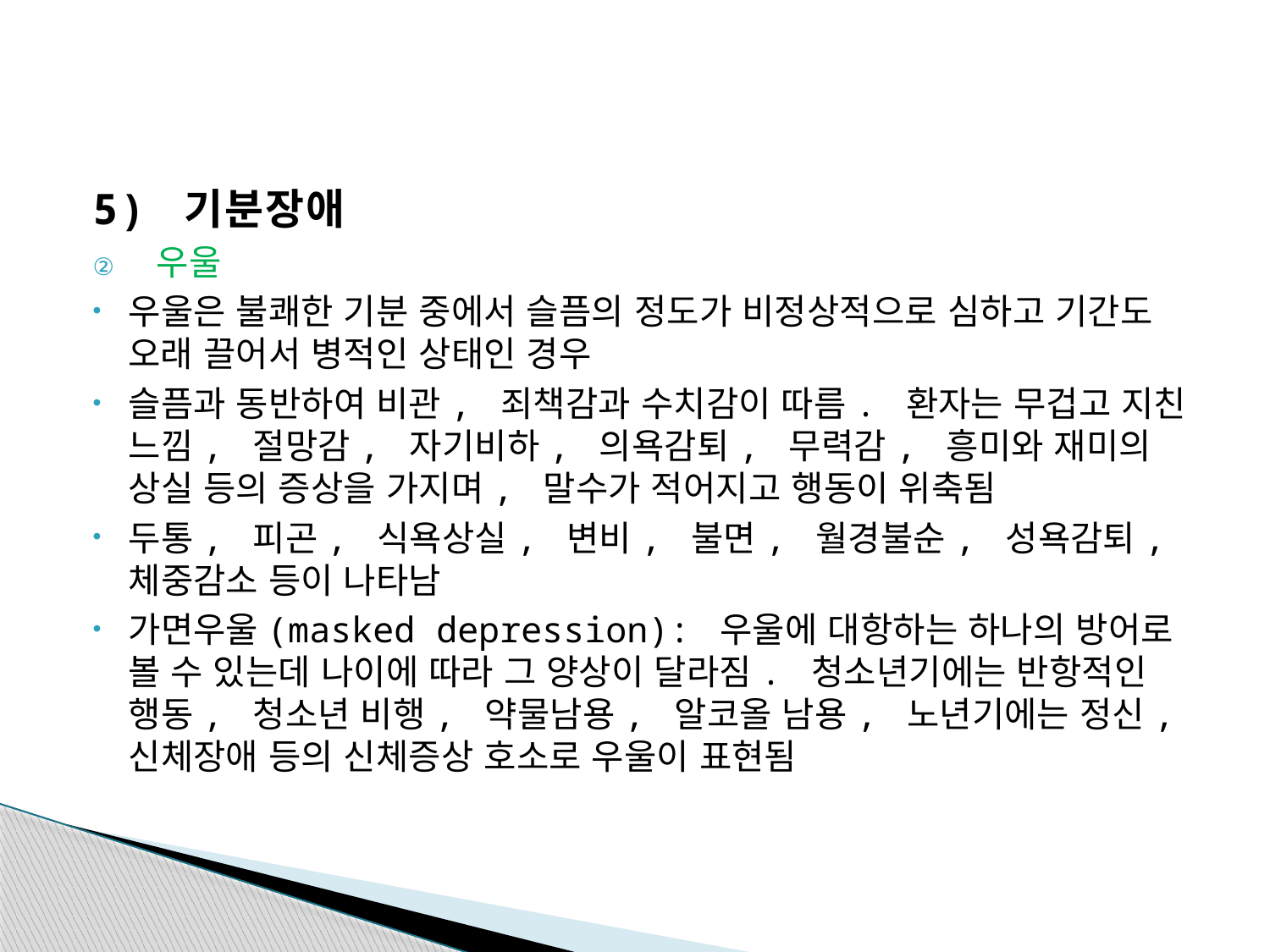

#
5) 기분장애
우울
우울은 불쾌한 기분 중에서 슬픔의 정도가 비정상적으로 심하고 기간도 오래 끌어서 병적인 상태인 경우
슬픔과 동반하여 비관, 죄책감과 수치감이 따름. 환자는 무겁고 지친 느낌, 절망감, 자기비하, 의욕감퇴, 무력감, 흥미와 재미의 상실 등의 증상을 가지며, 말수가 적어지고 행동이 위축됨
두통, 피곤, 식욕상실, 변비, 불면, 월경불순, 성욕감퇴, 체중감소 등이 나타남
가면우울(masked depression): 우울에 대항하는 하나의 방어로 볼 수 있는데 나이에 따라 그 양상이 달라짐. 청소년기에는 반항적인 행동, 청소년 비행, 약물남용, 알코올 남용, 노년기에는 정신, 신체장애 등의 신체증상 호소로 우울이 표현됨